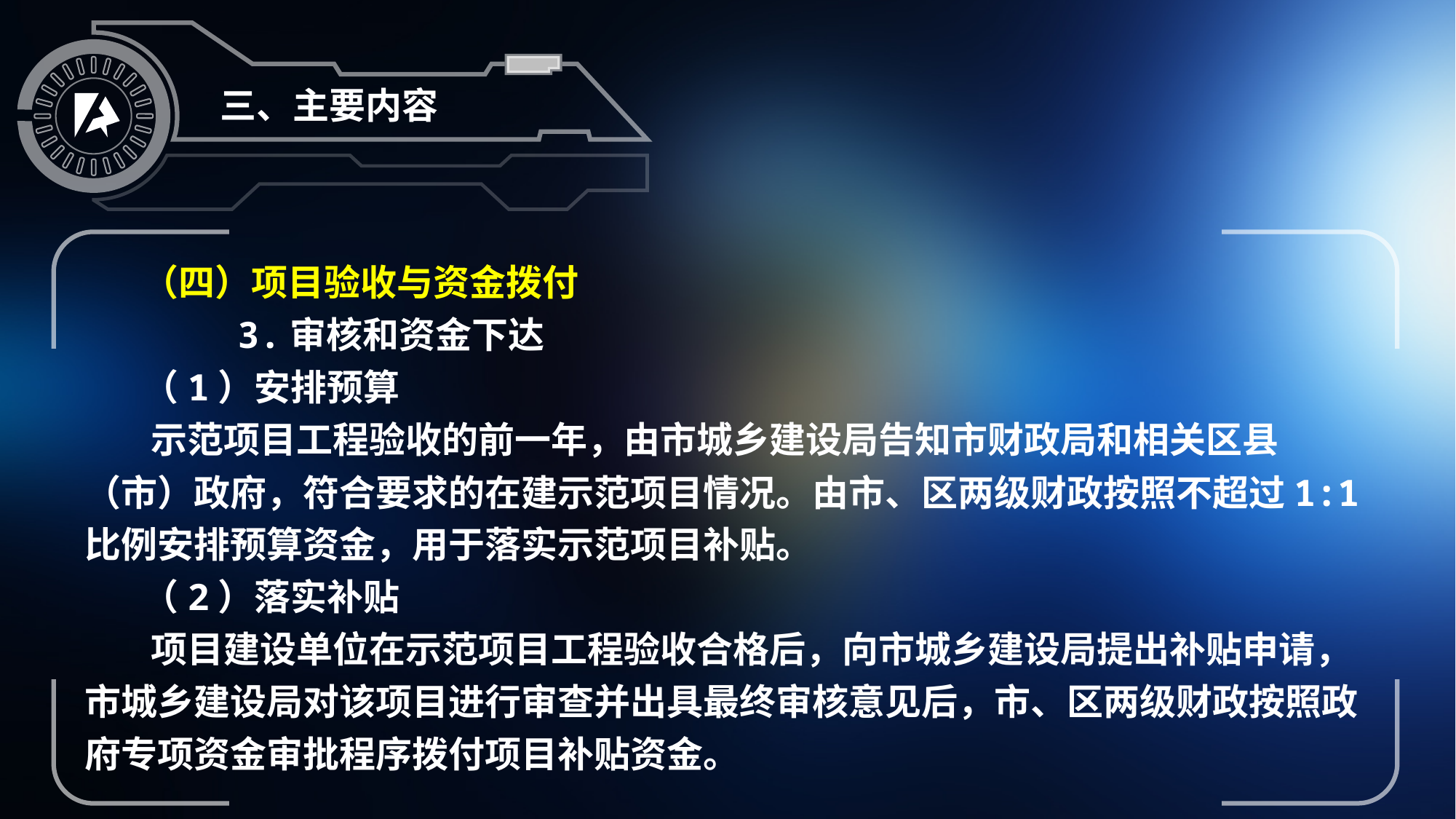

三、主要内容

      （四）项目验收与资金拨付
       3.审核和资金下达
      （1）安排预算
       示范项目工程验收的前一年，由市城乡建设局告知市财政局和相关区县（市）政府，符合要求的在建示范项目情况。由市、区两级财政按照不超过1:1比例安排预算资金，用于落实示范项目补贴。
      （2）落实补贴
       项目建设单位在示范项目工程验收合格后，向市城乡建设局提出补贴申请，市城乡建设局对该项目进行审查并出具最终审核意见后，市、区两级财政按照政府专项资金审批程序拨付项目补贴资金。